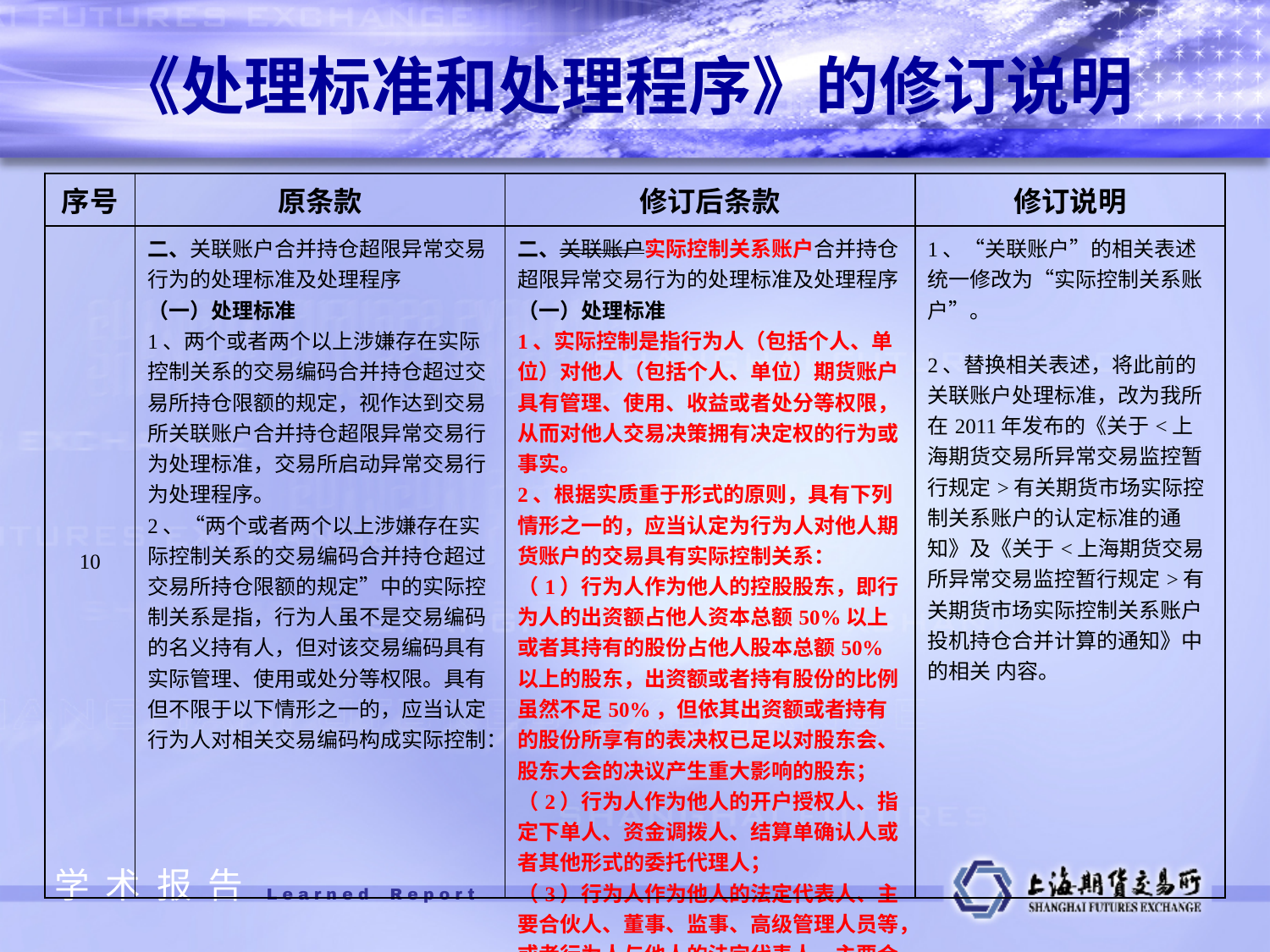

《处理标准和处理程序》的修订说明
| 序号 | 原条款 | 修订后条款 | 修订说明 |
| --- | --- | --- | --- |
| 10 | 二、关联账户合并持仓超限异常交易行为的处理标准及处理程序 （一）处理标准 1、两个或者两个以上涉嫌存在实际控制关系的交易编码合并持仓超过交易所持仓限额的规定，视作达到交易所关联账户合并持仓超限异常交易行为处理标准，交易所启动异常交易行为处理程序。 2、“两个或者两个以上涉嫌存在实际控制关系的交易编码合并持仓超过交易所持仓限额的规定”中的实际控制关系是指，行为人虽不是交易编码的名义持有人，但对该交易编码具有实际管理、使用或处分等权限。具有但不限于以下情形之一的，应当认定行为人对相关交易编码构成实际控制： | 二、关联账户实际控制关系账户合并持仓超限异常交易行为的处理标准及处理程序 （一）处理标准 1、实际控制是指行为人（包括个人、单位）对他人（包括个人、单位）期货账户具有管理、使用、收益或者处分等权限，从而对他人交易决策拥有决定权的行为或事实。 2、根据实质重于形式的原则，具有下列情形之一的，应当认定为行为人对他人期货账户的交易具有实际控制关系： （1）行为人作为他人的控股股东，即行为人的出资额占他人资本总额50%以上或者其持有的股份占他人股本总额50%以上的股东，出资额或者持有股份的比例虽然不足50%，但依其出资额或者持有的股份所享有的表决权已足以对股东会、股东大会的决议产生重大影响的股东； （2）行为人作为他人的开户授权人、指定下单人、资金调拨人、结算单确认人或者其他形式的委托代理人； （3）行为人作为他人的法定代表人、主要合伙人、董事、监事、高级管理人员等，或者行为人与他人的法定代表人、主要合伙人、董事、监事、高级管理人员等一致的； | 1、“关联账户”的相关表述统一修改为“实际控制关系账户”。 2、替换相关表述，将此前的关联账户处理标准，改为我所在2011年发布的《关于<上海期货交易所异常交易监控暂行规定>有关期货市场实际控制关系账户的认定标准的通知》及《关于<上海期货交易所异常交易监控暂行规定>有关期货市场实际控制关系账户投机持仓合并计算的通知》中的相关 内容。 |